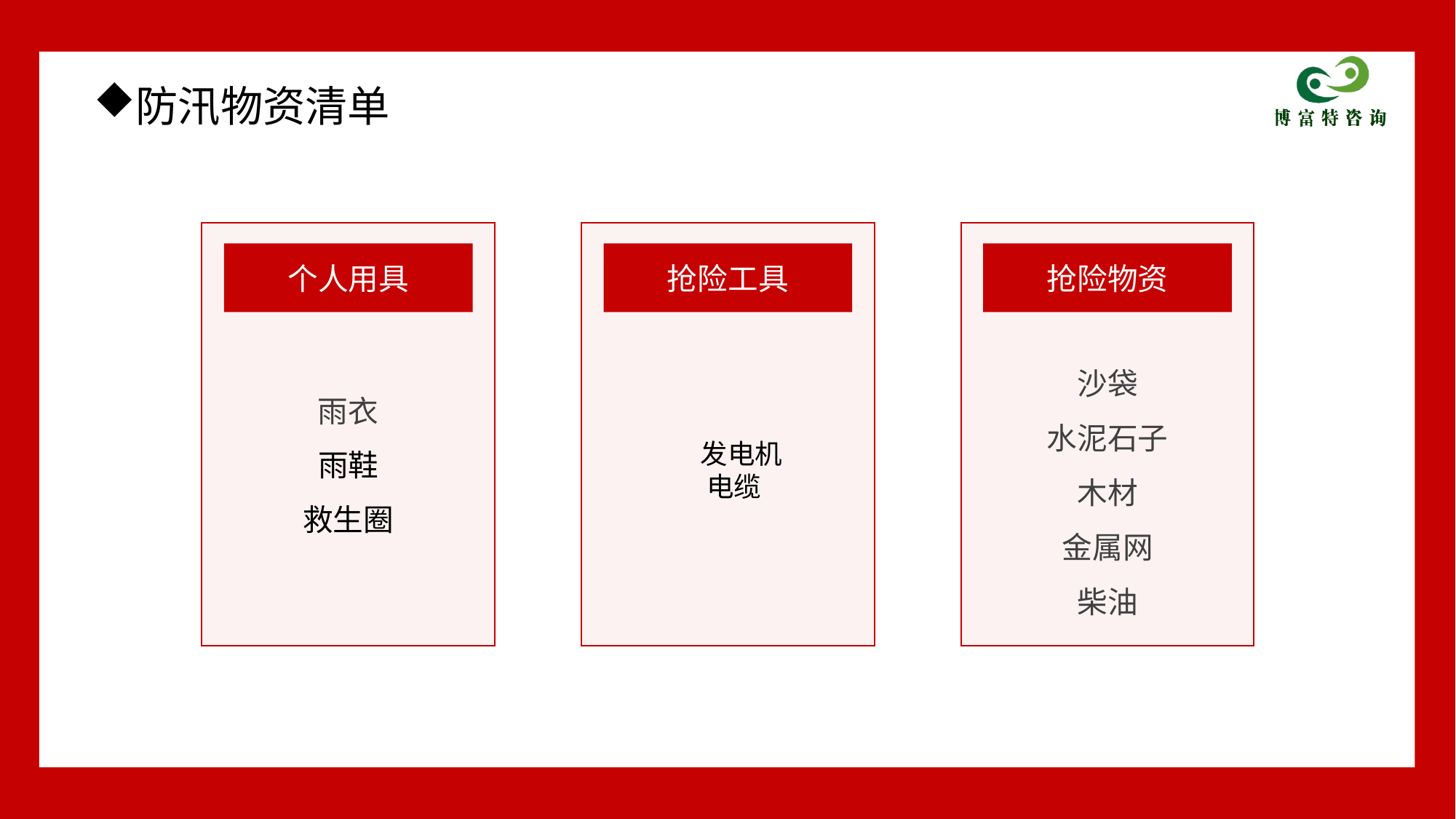

防汛物资清单

个人用具
雨鞋
救生圈

抢险物资
雨衣

抢险工具
铁丝
        发电机
         电缆
沙袋
水泥石子
木材
金属网
柴油